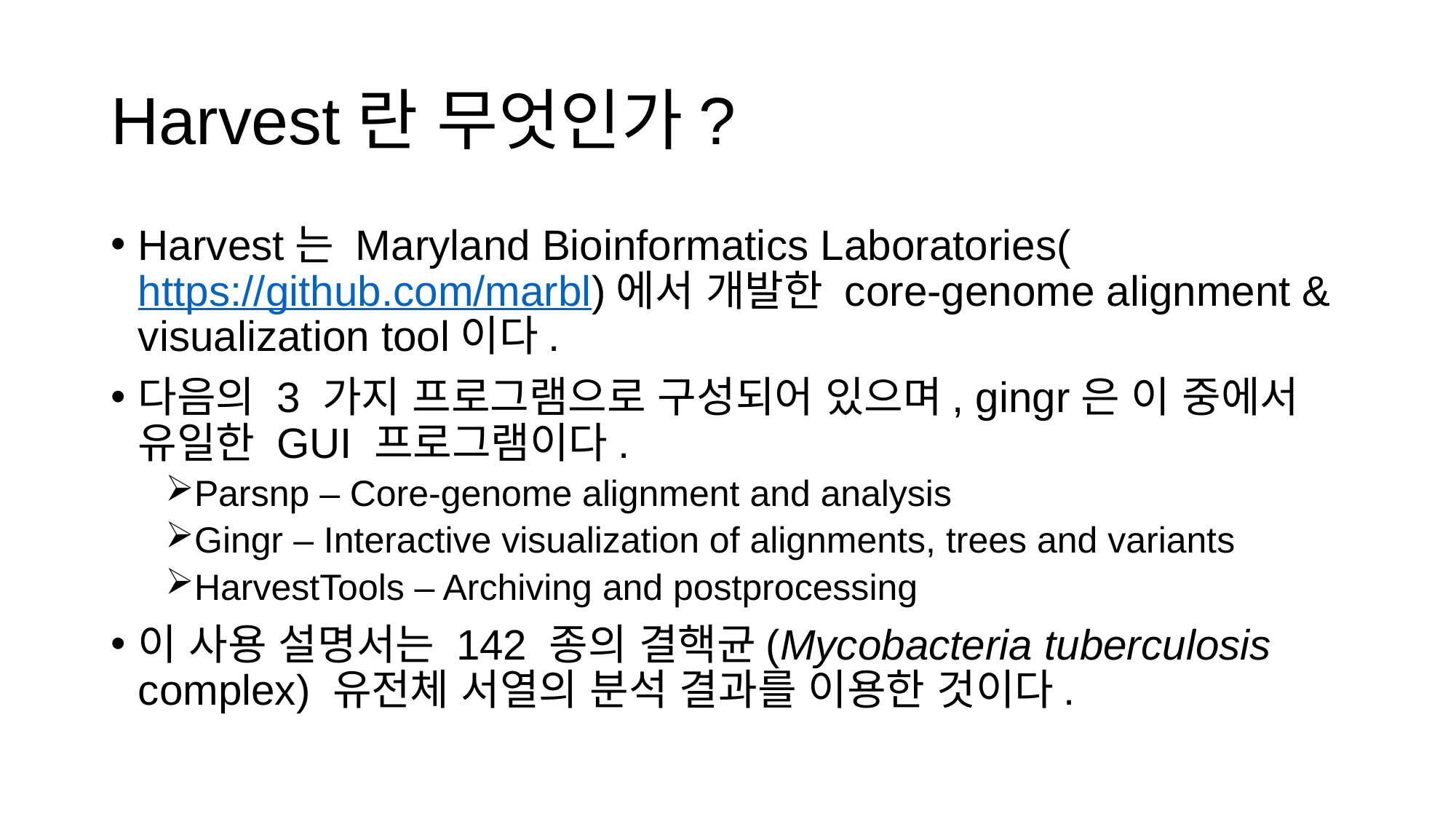

# Harvest란 무엇인가?
Harvest는 Maryland Bioinformatics Laboratories(https://github.com/marbl)에서 개발한 core-genome alignment & visualization tool이다.
다음의 3 가지 프로그램으로 구성되어 있으며, gingr은 이 중에서 유일한 GUI 프로그램이다.
Parsnp – Core-genome alignment and analysis
Gingr – Interactive visualization of alignments, trees and variants
HarvestTools – Archiving and postprocessing
이 사용 설명서는 142 종의 결핵균(Mycobacteria tuberculosis complex) 유전체 서열의 분석 결과를 이용한 것이다.